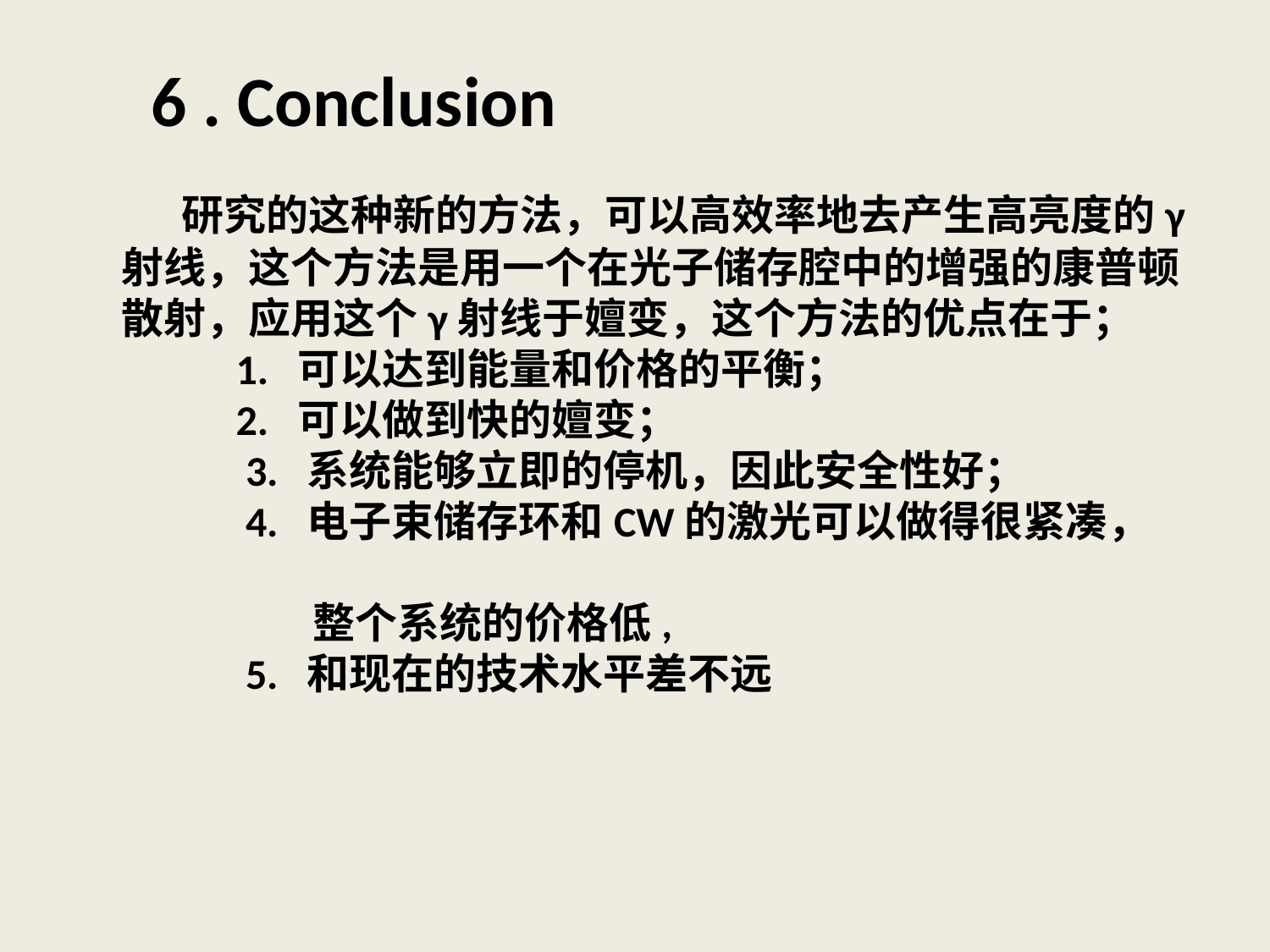

研究的这种新的方法，可以高效率地去产生高亮度的γ射线，这个方法是用一个在光子储存腔中的增强的康普顿散射，应用这个γ射线于嬗变，这个方法的优点在于；
            1.  可以达到能量和价格的平衡；
            2.  可以做到快的嬗变；
             3.  系统能够立即的停机，因此安全性好；
             4.  电子束储存环和CW的激光可以做得很紧凑，
                   整个系统的价格低,
             5.  和现在的技术水平差不远
6 . Conclusion